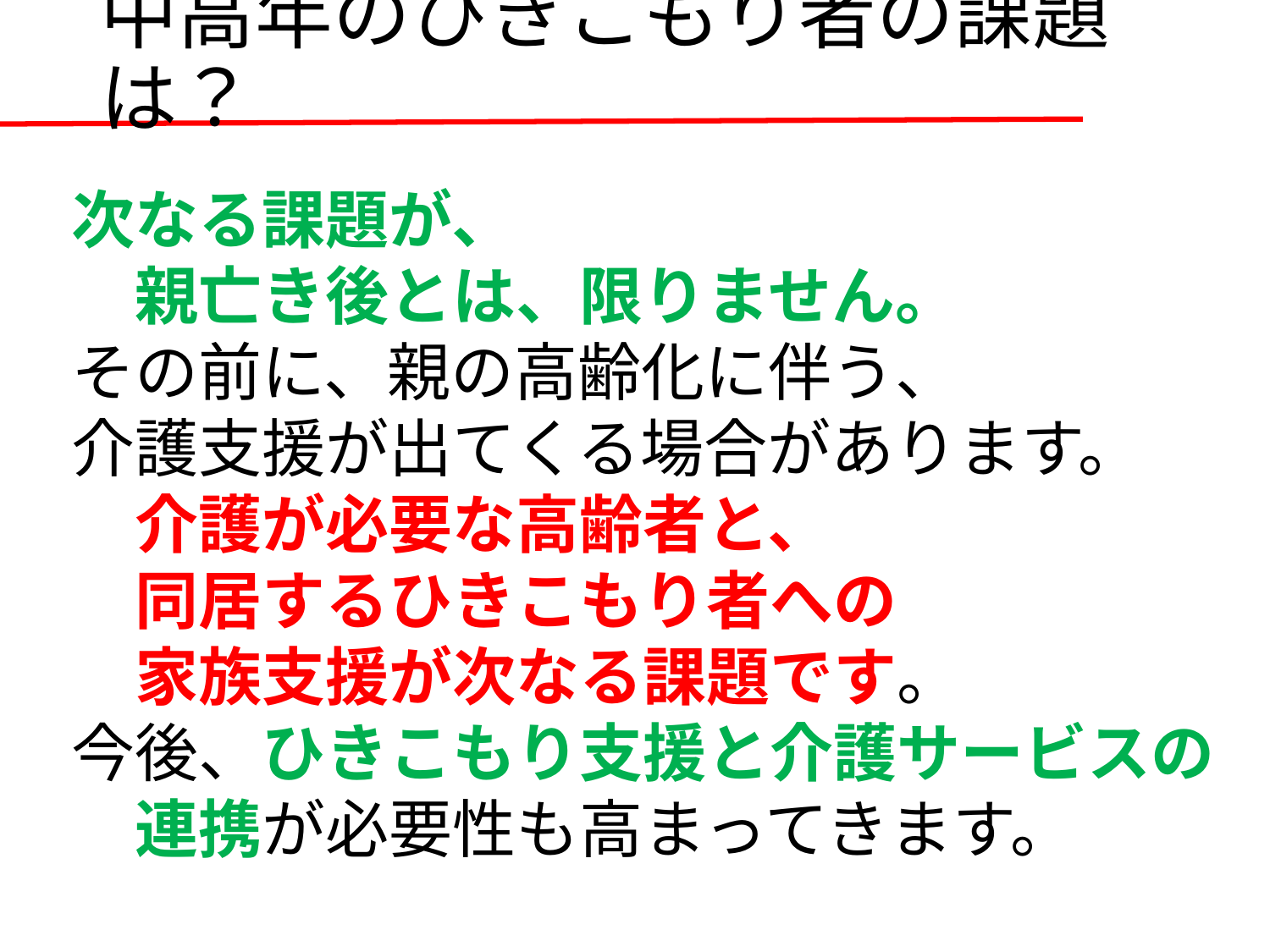

# 中高年のひきこもり者の課題は？
次なる課題が、
　親亡き後とは、限りません。
その前に、親の高齢化に伴う、
介護支援が出てくる場合があります。
　介護が必要な高齢者と、
　同居するひきこもり者への
　家族支援が次なる課題です。
今後、ひきこもり支援と介護サービスの
　連携が必要性も高まってきます。